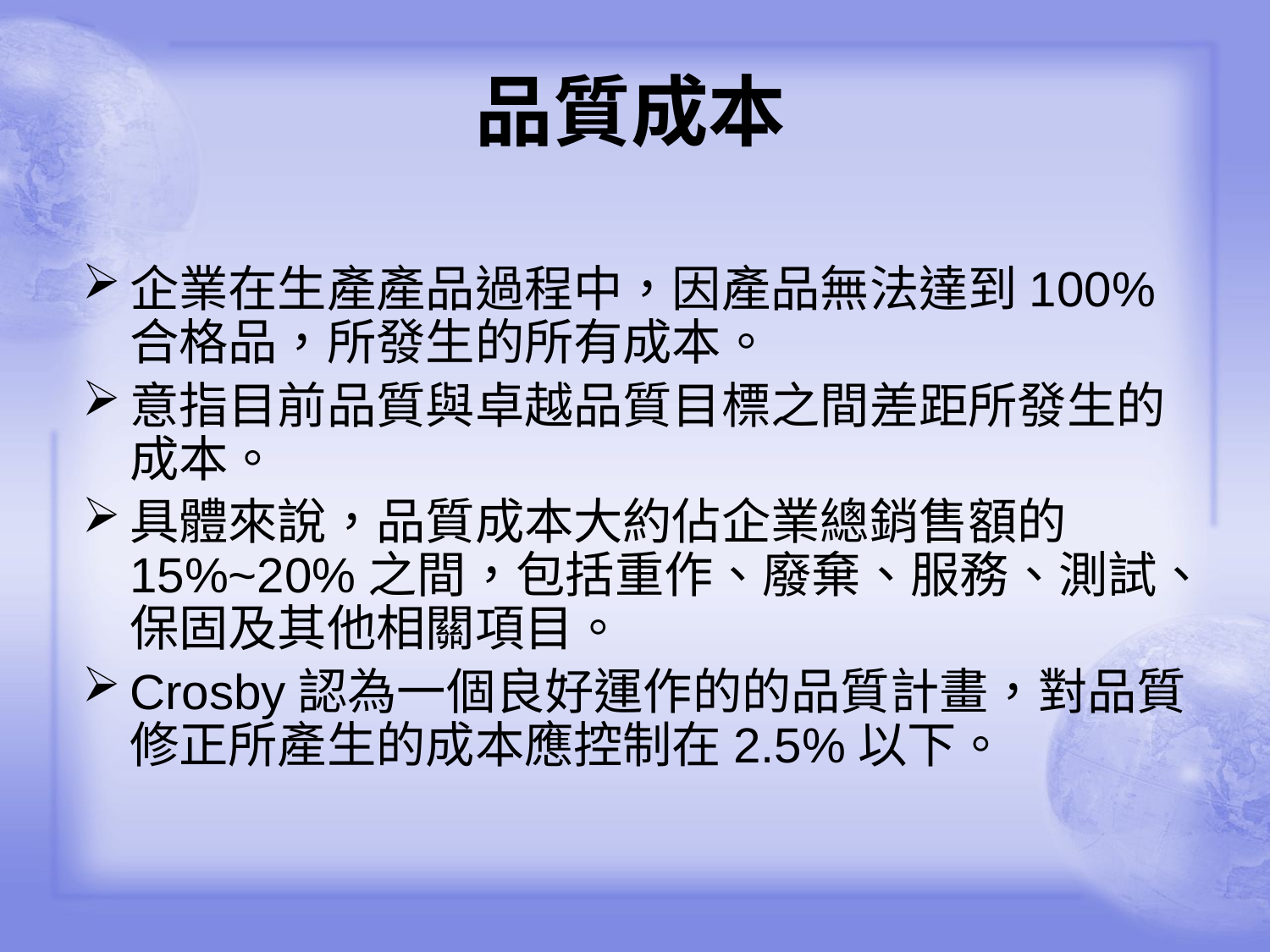

# 品質成本
企業在生產產品過程中，因產品無法達到100%合格品，所發生的所有成本。
意指目前品質與卓越品質目標之間差距所發生的成本。
具體來說，品質成本大約佔企業總銷售額的15%~20%之間，包括重作、廢棄、服務、測試、保固及其他相關項目。
Crosby認為一個良好運作的的品質計畫，對品質修正所產生的成本應控制在2.5%以下。